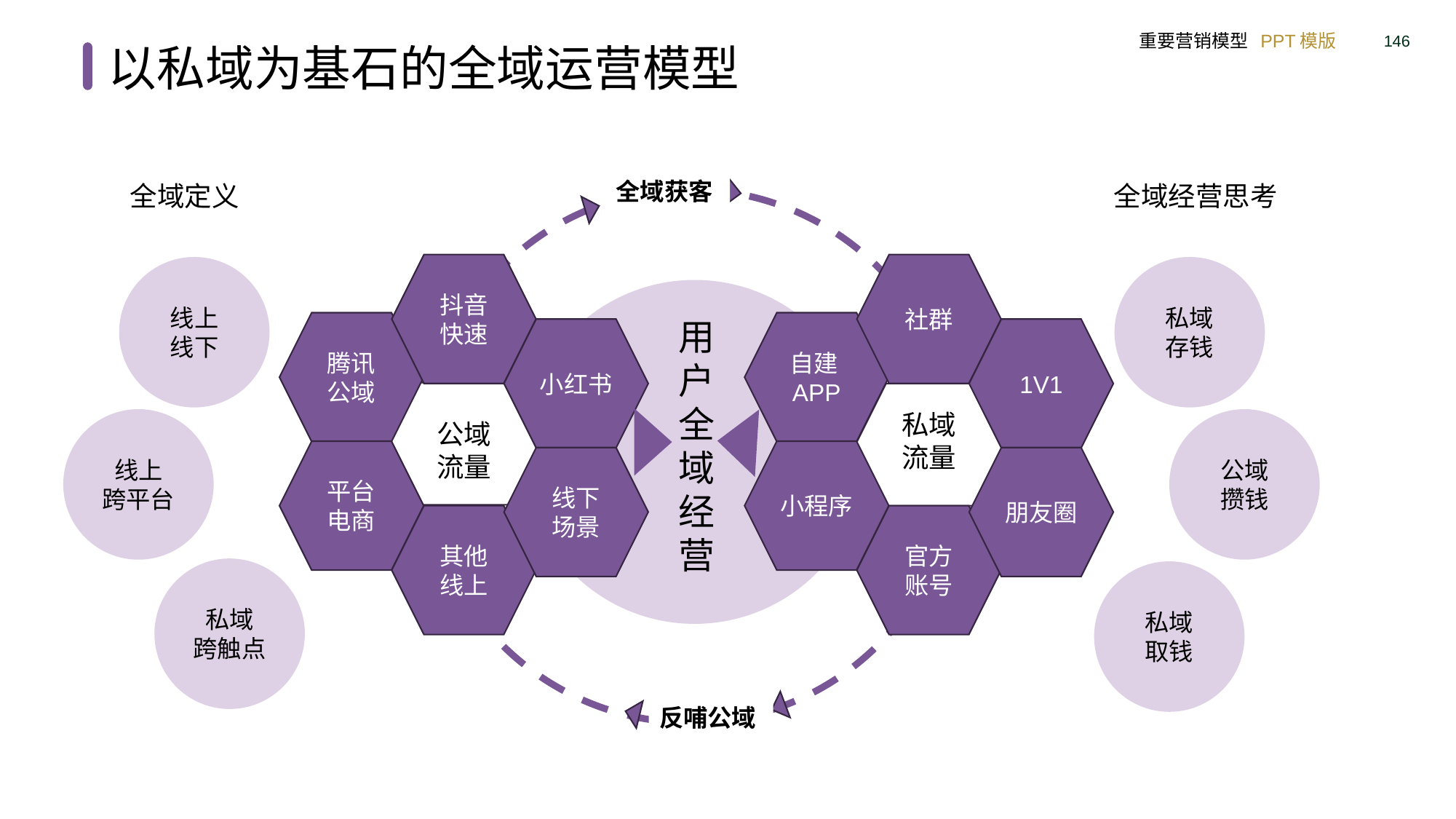

以私域为基石的全域运营模型
全域获客

抖音
快速
腾讯
公域
小红书
平台
电商
线下
场景
其他
线上
公域
流量
社群
自建APP
1V1
小程序
朋友圈
官方
账号
私域
流量

用户全域经营

反哺公域

全域定义
全域经营思考
线上
线下
私域
存钱
线上
跨平台
公域
攒钱
私域
跨触点
私域
取钱